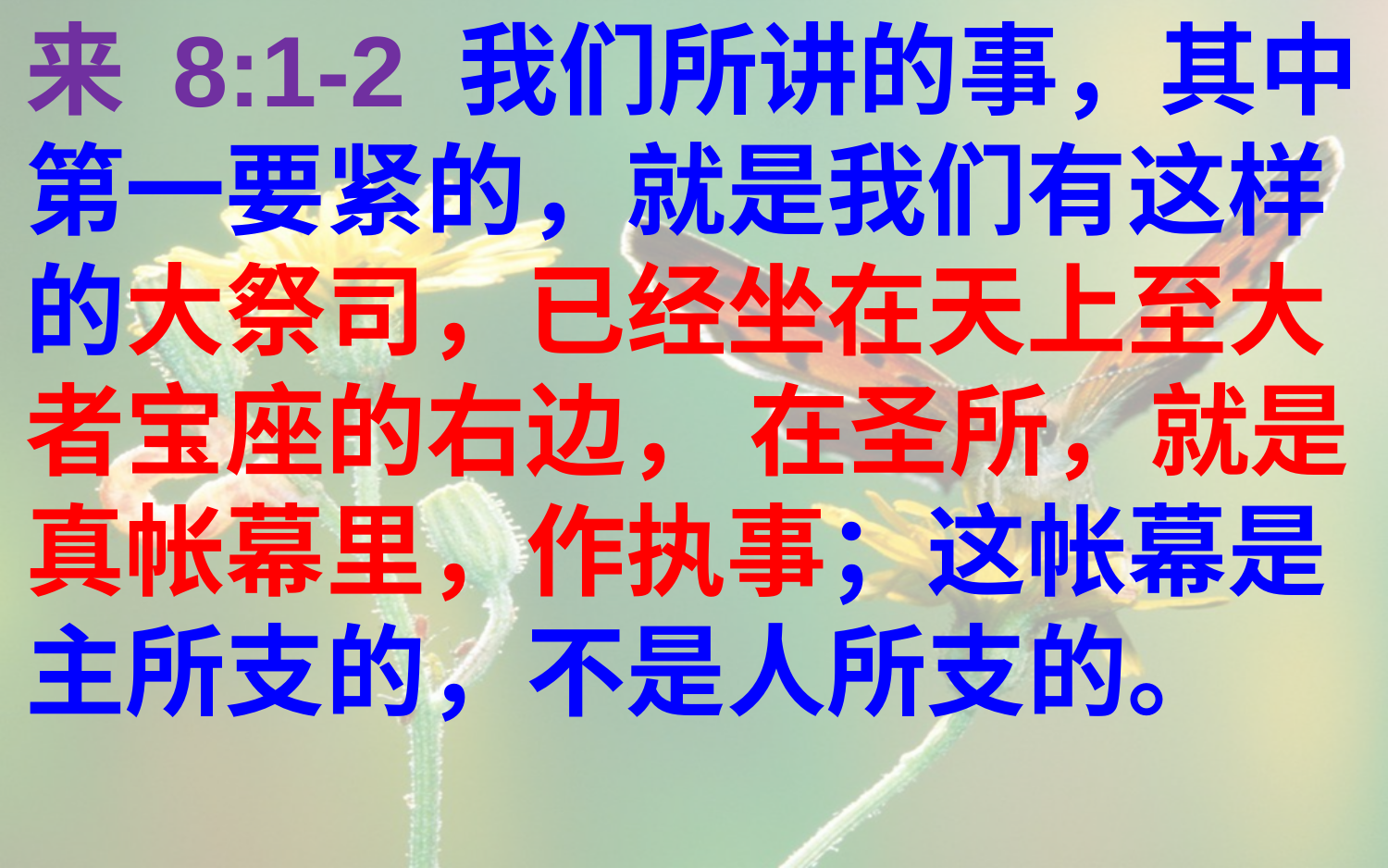

来 8:1-2 我们所讲的事，其中第一要紧的，就是我们有这样的大祭司，已经坐在天上至大者宝座的右边， 在圣所，就是真帐幕里，作执事；这帐幕是主所支的，不是人所支的。